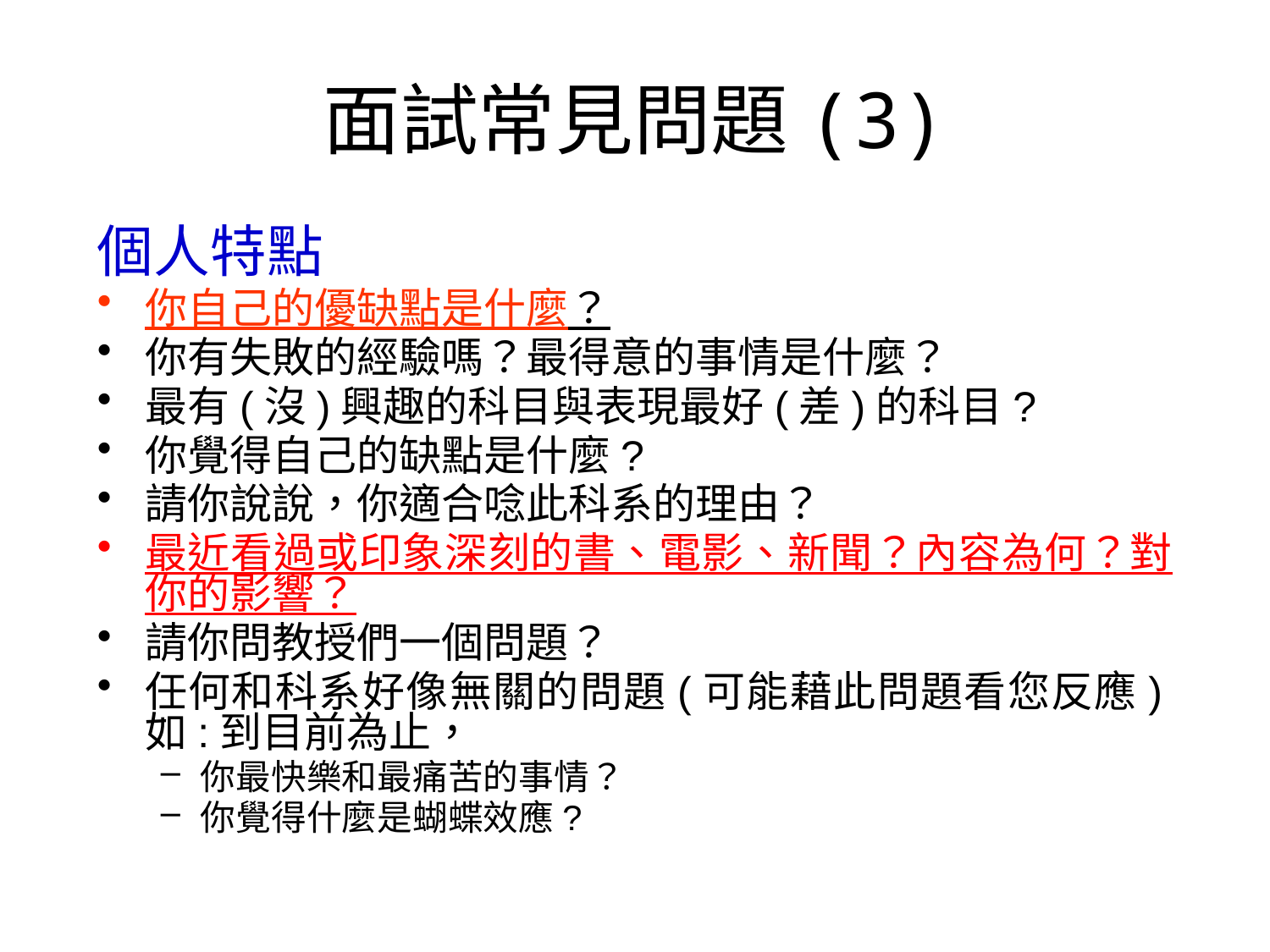

# 面試常見問題(3)
個人特點
你自己的優缺點是什麼？
你有失敗的經驗嗎？最得意的事情是什麼？
最有(沒)興趣的科目與表現最好(差)的科目?
你覺得自己的缺點是什麼?
請你說說，你適合唸此科系的理由？
最近看過或印象深刻的書、電影、新聞？內容為何？對你的影響？
請你問教授們一個問題？
任何和科系好像無關的問題(可能藉此問題看您反應)如:到目前為止，
你最快樂和最痛苦的事情？
你覺得什麼是蝴蝶效應?